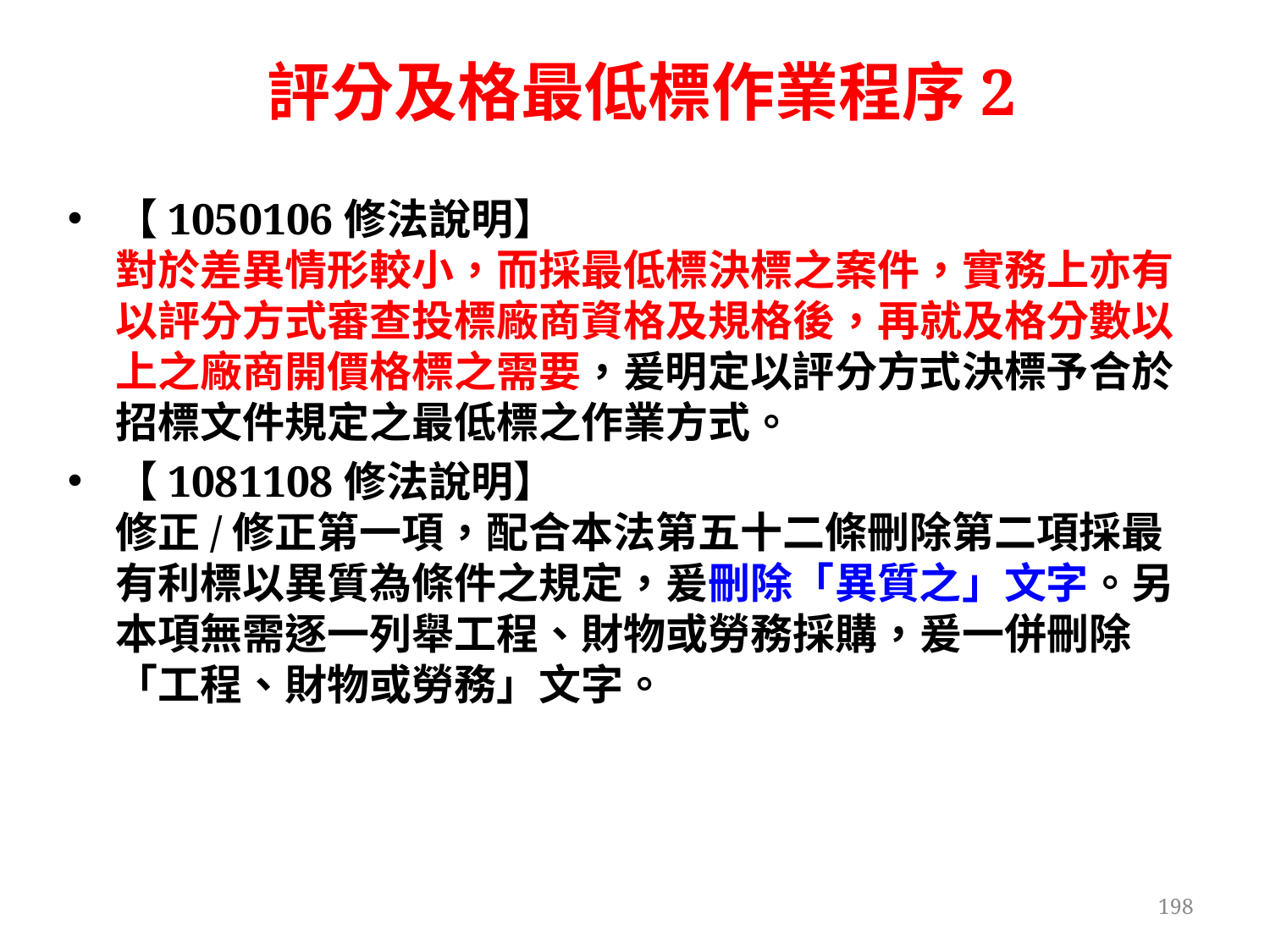

# 評分及格最低標作業程序2
【1050106修法說明】
對於差異情形較小，而採最低標決標之案件，實務上亦有以評分方式審查投標廠商資格及規格後，再就及格分數以上之廠商開價格標之需要，爰明定以評分方式決標予合於招標文件規定之最低標之作業方式。
【1081108修法說明】
修正/修正第一項，配合本法第五十二條刪除第二項採最有利標以異質為條件之規定，爰刪除「異質之」文字。另本項無需逐一列舉工程、財物或勞務採購，爰一併刪除「工程、財物或勞務」文字。
198